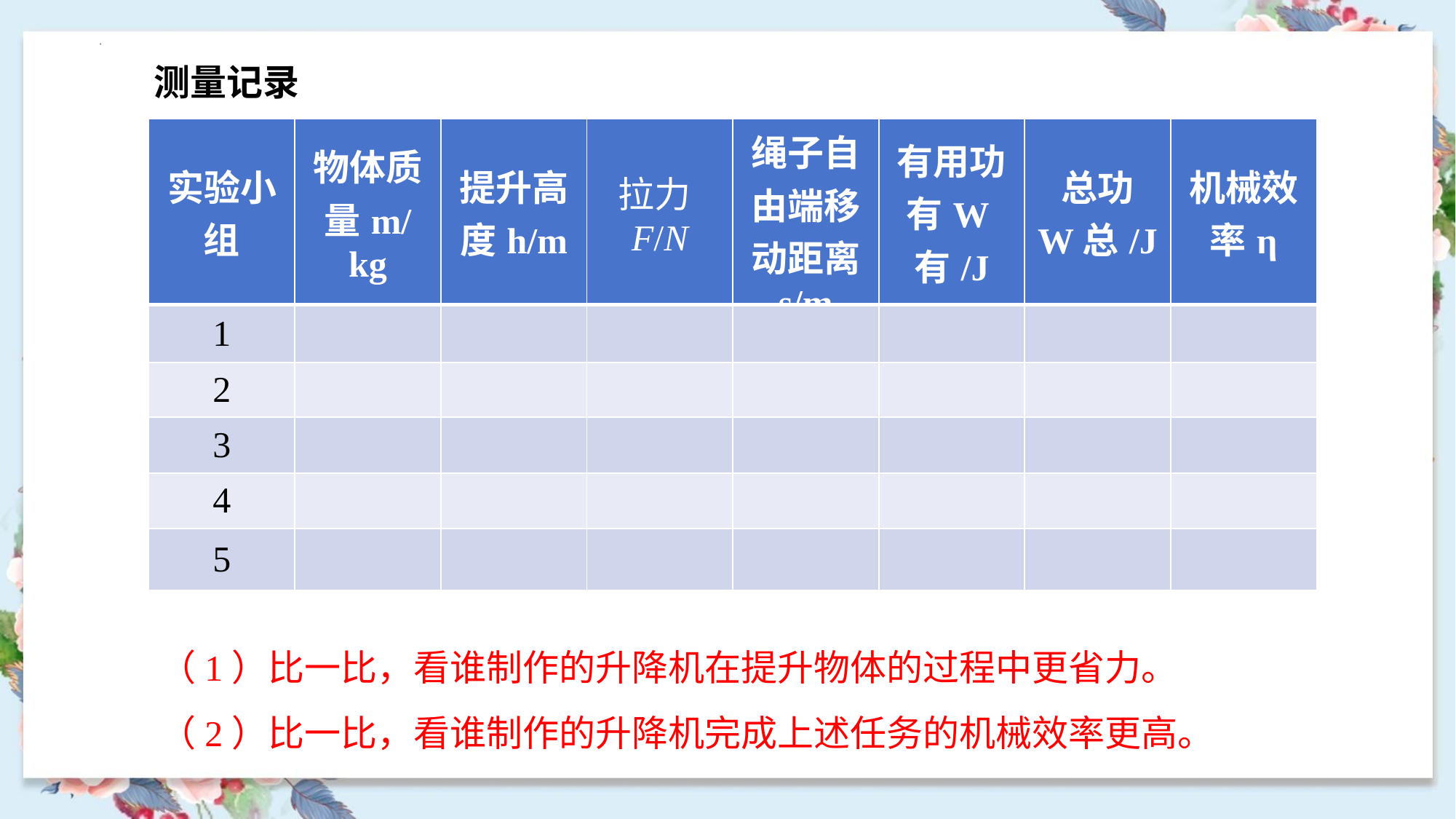

测量记录
| 实验小组 | 物体质量m/kg | 提升高度h/m | 拉力F/N | 绳子自由端移动距离 s/m | 有用功 有W有/J | 总功 W总/J | 机械效率η |
| --- | --- | --- | --- | --- | --- | --- | --- |
| 1 |  |  |  |  |  |  |  |
| 2 |  |  |  |  |  |  |  |
| 3 |  |  |  |  |  |  |  |
| 4 |  |  |  |  |  |  |  |
| 5 |  |  |  |  |  |  |  |
（1）比一比，看谁制作的升降机在提升物体的过程中更省力。
（2）比一比，看谁制作的升降机完成上述任务的机械效率更高。